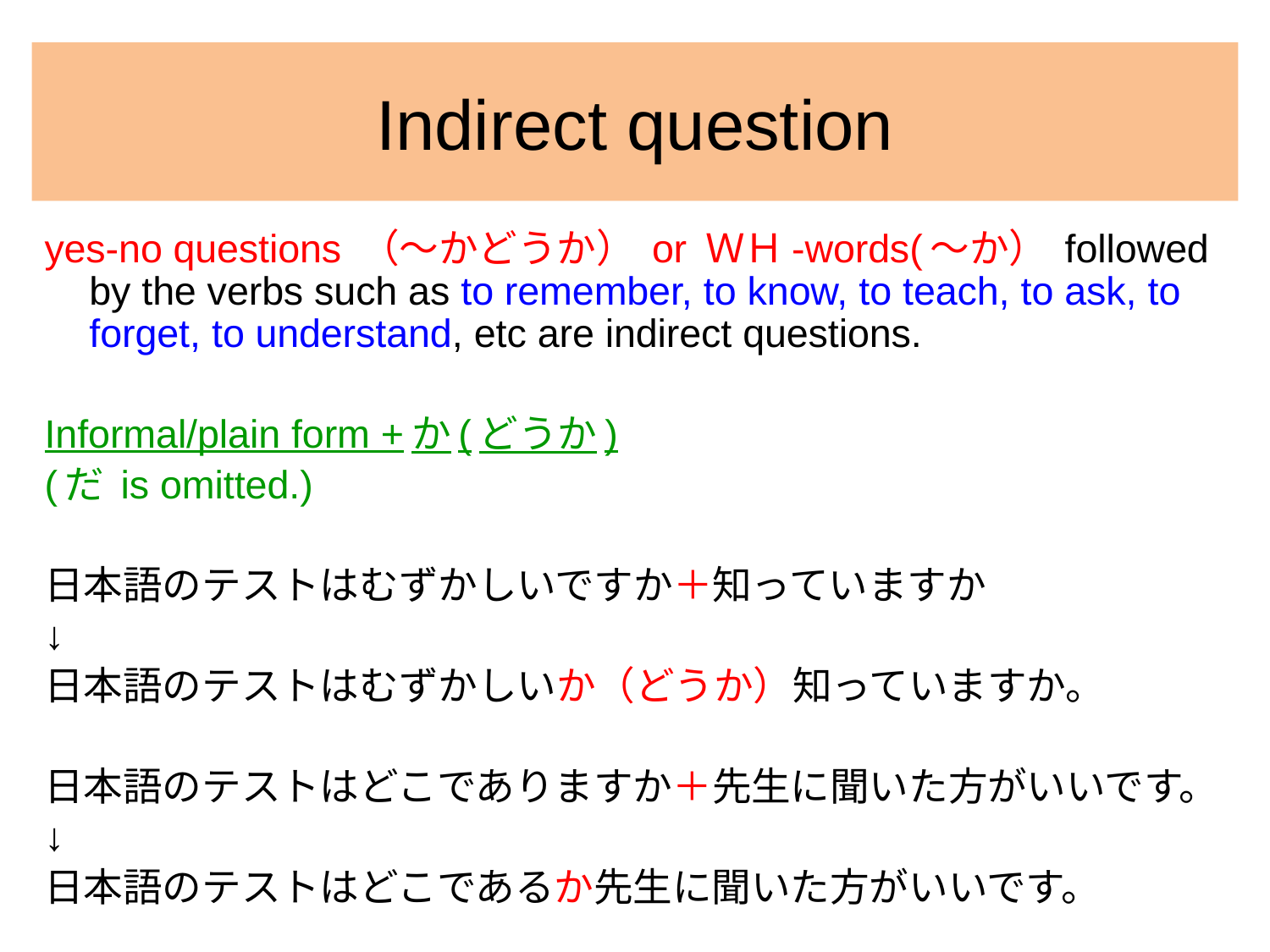

# Indirect question
yes-no questions （～かどうか） or ＷＨ-words(～か） followed by the verbs such as to remember, to know, to teach, to ask, to forget, to understand, etc are indirect questions.

Informal/plain form +か(どうか)
(だ is omitted.)

日本語のテストはむずかしいですか＋知っていますか
↓
日本語のテストはむずかしいか（どうか）知っていますか。

日本語のテストはどこでありますか＋先生に聞いた方がいいです。
↓
日本語のテストはどこであるか先生に聞いた方がいいです。